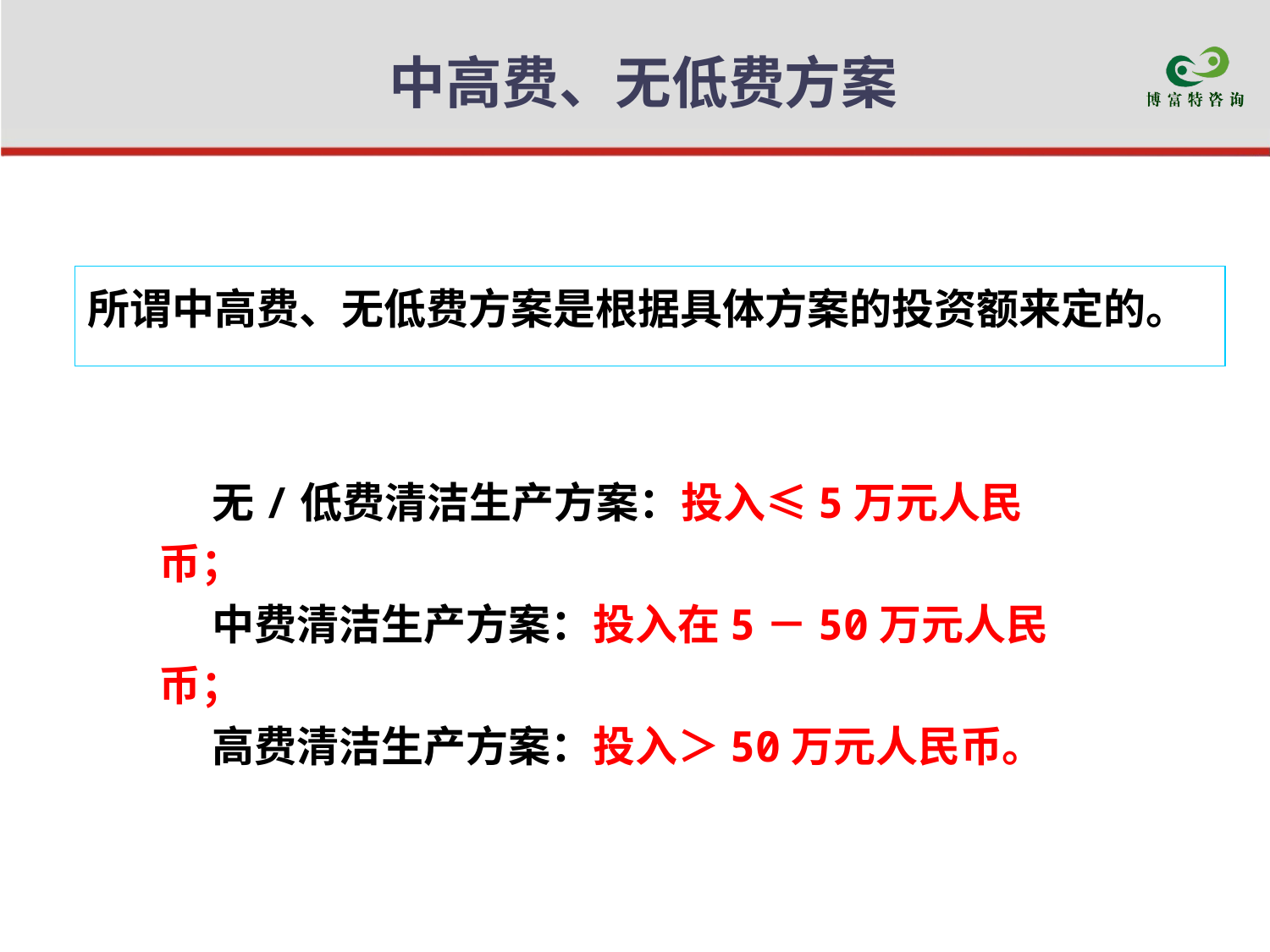

# 中高费、无低费方案
所谓中高费、无低费方案是根据具体方案的投资额来定的。
无/低费清洁生产方案：投入≤5万元人民币；
中费清洁生产方案：投入在5－50万元人民币；
高费清洁生产方案：投入＞50万元人民币。